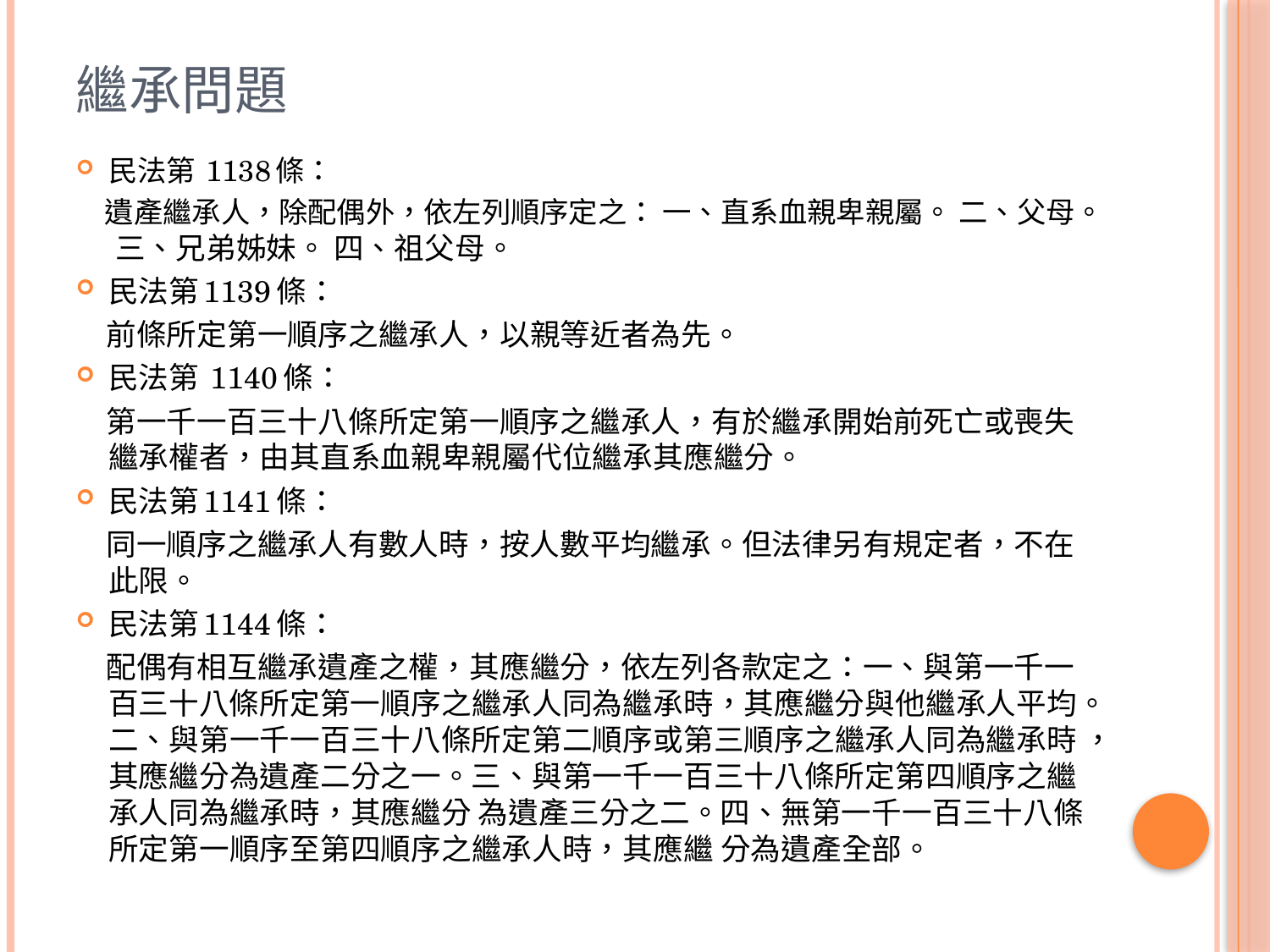

# 繼承問題
民法第 1138條：
　遺產繼承人，除配偶外，依左列順序定之： 一、直系血親卑親屬。 二、父母。 三、兄弟姊妹。 四、祖父母。
民法第1139條：
　前條所定第一順序之繼承人，以親等近者為先。
民法第 1140條：
　第一千一百三十八條所定第一順序之繼承人，有於繼承開始前死亡或喪失繼承權者，由其直系血親卑親屬代位繼承其應繼分。
民法第1141條：
　同一順序之繼承人有數人時，按人數平均繼承。但法律另有規定者，不在此限。
民法第1144條：
　配偶有相互繼承遺產之權，其應繼分，依左列各款定之：一、與第一千一百三十八條所定第一順序之繼承人同為繼承時，其應繼分與他繼承人平均。二、與第一千一百三十八條所定第二順序或第三順序之繼承人同為繼承時 ，其應繼分為遺產二分之一。三、與第一千一百三十八條所定第四順序之繼承人同為繼承時，其應繼分 為遺產三分之二。四、無第一千一百三十八條所定第一順序至第四順序之繼承人時，其應繼 分為遺產全部。